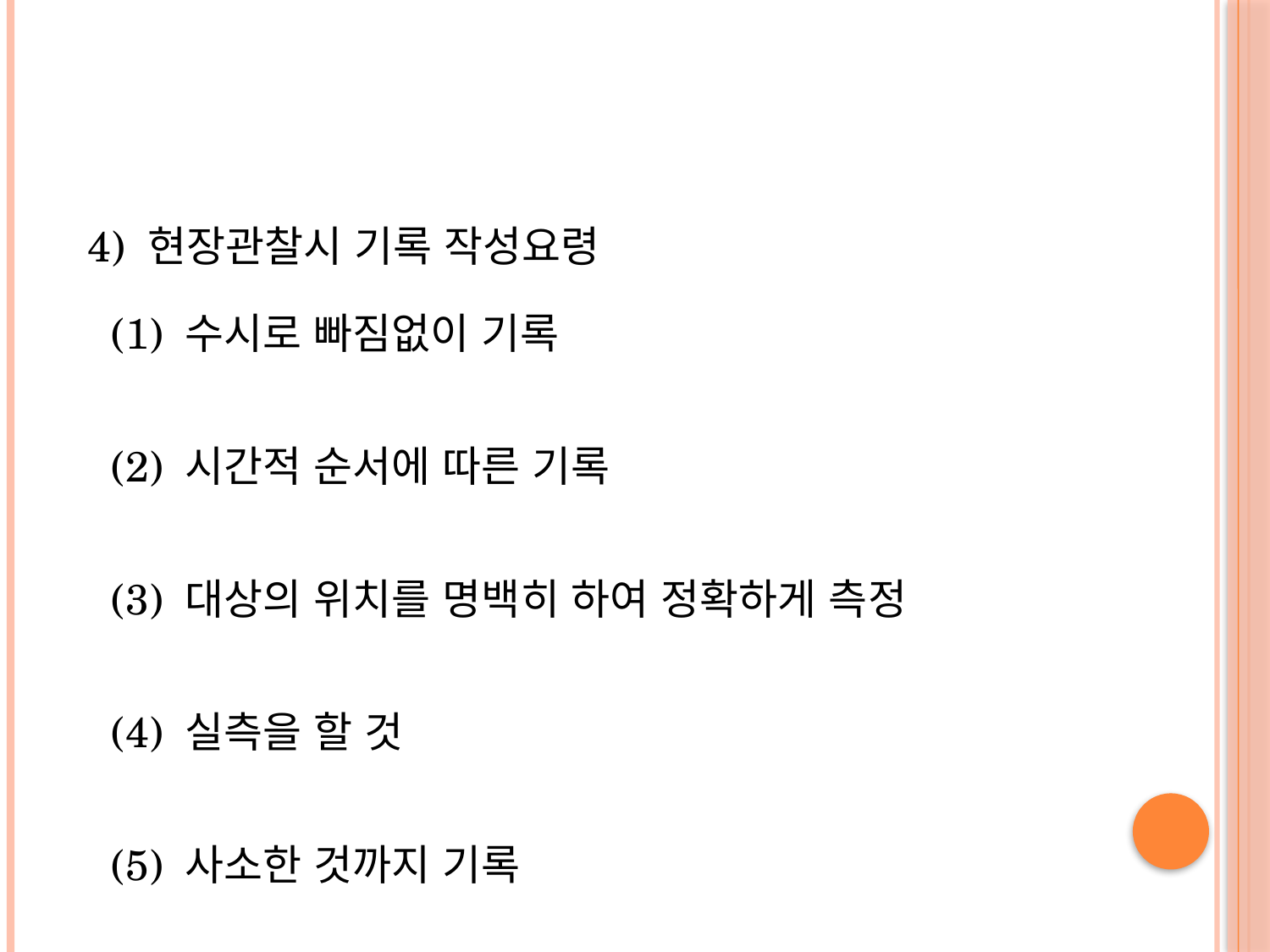

#
 4) 현장관찰시 기록 작성요령
   (1) 수시로 빠짐없이 기록

   (2) 시간적 순서에 따른 기록

   (3) 대상의 위치를 명백히 하여 정확하게 측정

   (4) 실측을 할 것

   (5) 사소한 것까지 기록